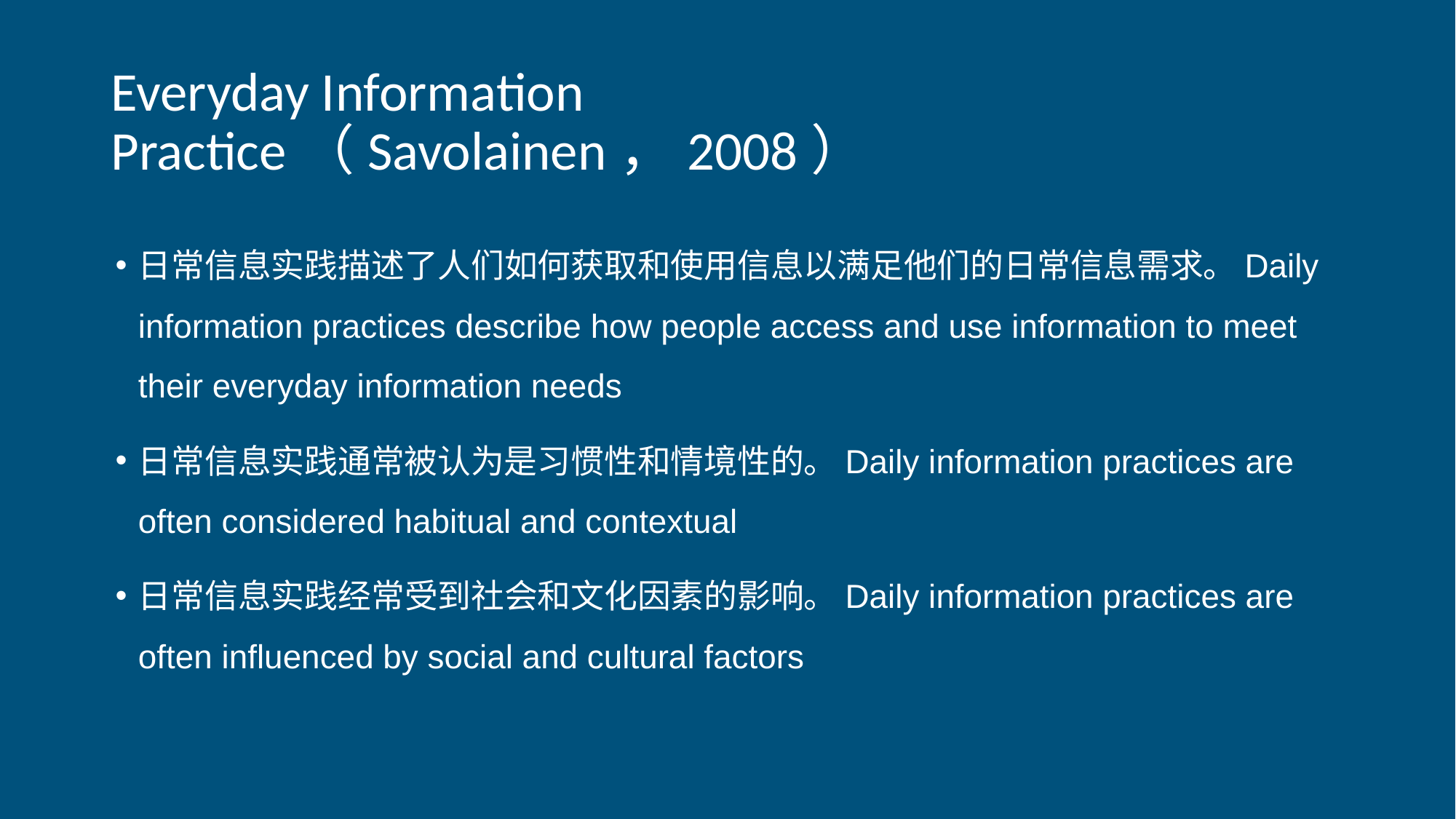

# Everyday Information Practice（Savolainen，2008）
日常信息实践描述了人们如何获取和使用信息以满足他们的日常信息需求。Daily information practices describe how people access and use information to meet their everyday information needs
日常信息实践通常被认为是习惯性和情境性的。Daily information practices are often considered habitual and contextual
日常信息实践经常受到社会和文化因素的影响。Daily information practices are often influenced by social and cultural factors